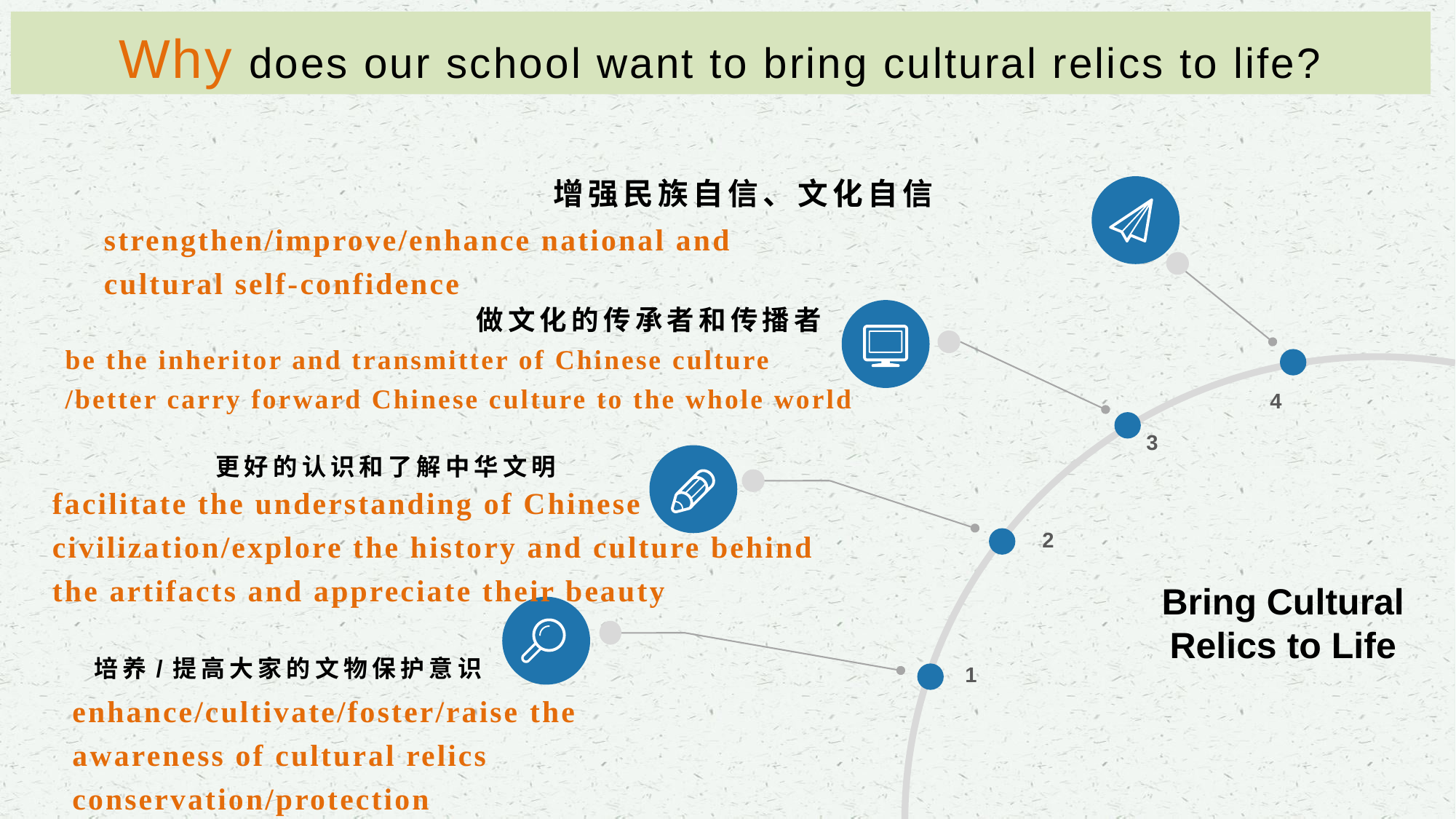

Why does our school want to bring cultural relics to life?
增强民族自信、文化自信

strengthen/improve/enhance national and cultural self-confidence

做文化的传承者和传播者

be the inheritor and transmitter of Chinese culture
/better carry forward Chinese culture to the whole world

4

3
更好的认识和了解中华文明

facilitate the understanding of Chinese civilization/explore the history and culture behind the artifacts and appreciate their beauty
2

Bring Cultural Relics to Life

培养/提高大家的文物保护意识
1

enhance/cultivate/foster/raise the awareness of cultural relics conservation/protection